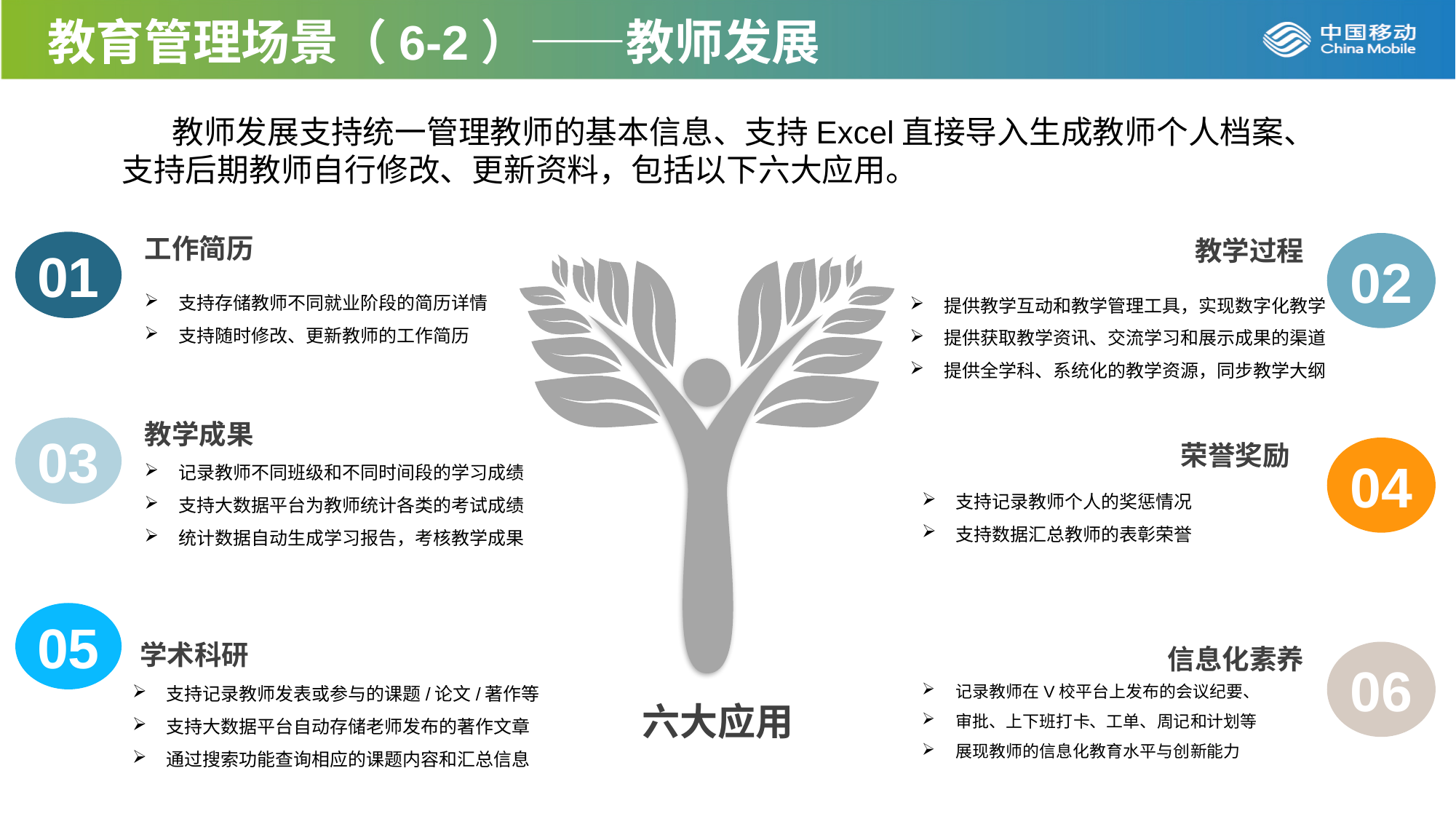

教育管理场景（6-2）——教师发展
      教师发展支持统一管理教师的基本信息、支持Excel直接导入生成教师个人档案、支持后期教师自行修改、更新资料，包括以下六大应用。

工作简历
01
支持存储教师不同就业阶段的简历详情
支持随时修改、更新教师的工作简历
教学成果
03
记录教师不同班级和不同时间段的学习成绩
支持大数据平台为教师统计各类的考试成绩
统计数据自动生成学习报告，考核教学成果
05
学术科研
支持记录教师发表或参与的课题/论文/著作等
支持大数据平台自动存储老师发布的著作文章
通过搜索功能查询相应的课题内容和汇总信息
教学过程
02
提供教学互动和教学管理工具，实现数字化教学
提供获取教学资讯、交流学习和展示成果的渠道
提供全学科、系统化的教学资源，同步教学大纲
荣誉奖励
04
支持记录教师个人的奖惩情况
支持数据汇总教师的表彰荣誉
信息化素养
06
记录教师在V校平台上发布的会议纪要、
审批、上下班打卡、工单、周记和计划等
展现教师的信息化教育水平与创新能力

六大应用